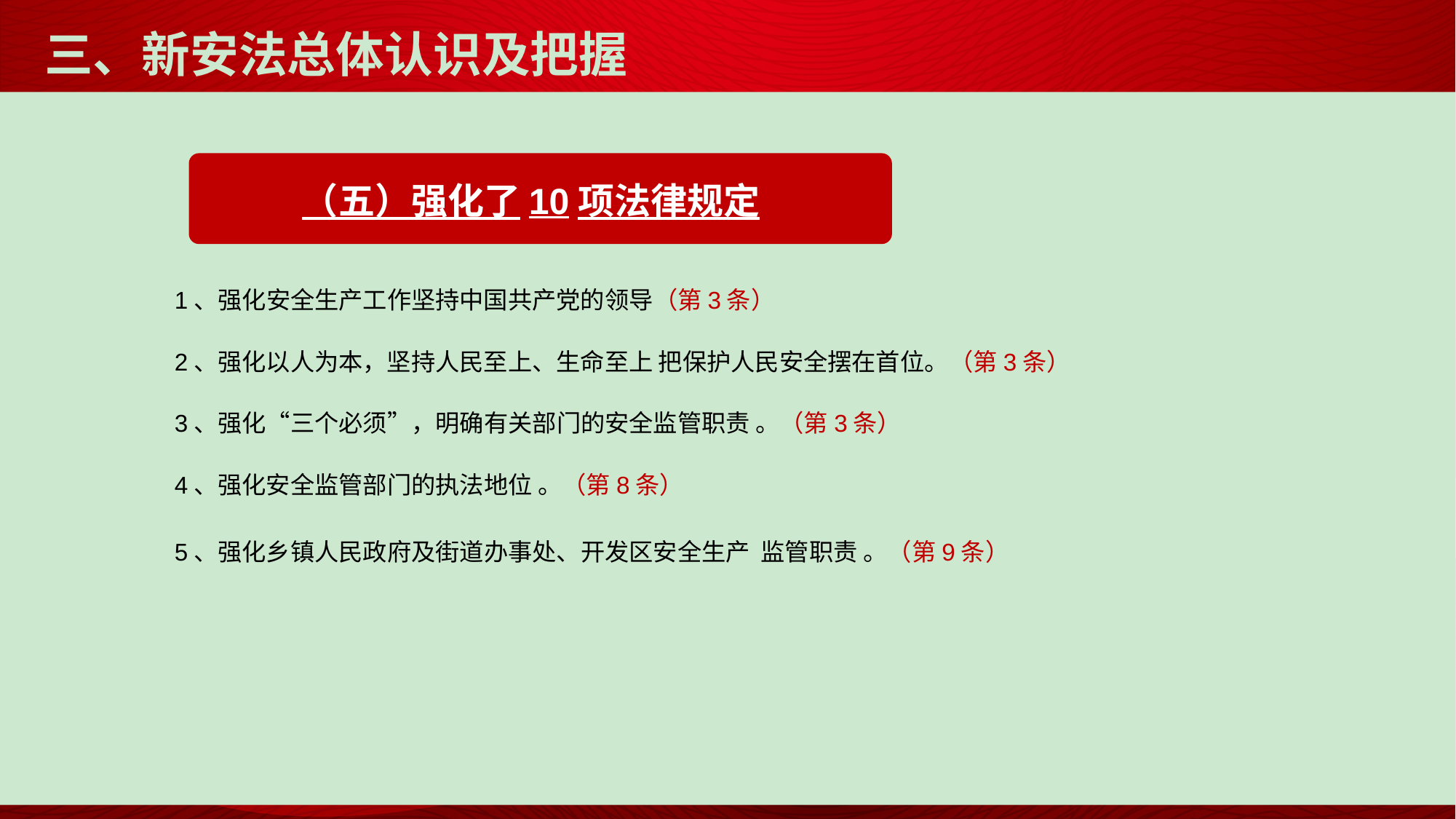

# 三、新安法总体认识及把握
（五）强化了10项法律规定

1、强化安全生产工作坚持中国共产党的领导（第3条）
2、强化以人为本，坚持人民至上、生命至上 把保护人民安全摆在首位。（第3条）
3、强化“三个必须”，明确有关部门的安全监管职责 。（第3条）
4、强化安全监管部门的执法地位 。（第8条）
5、强化乡镇人民政府及街道办事处、开发区安全生产  监管职责 。（第9条）